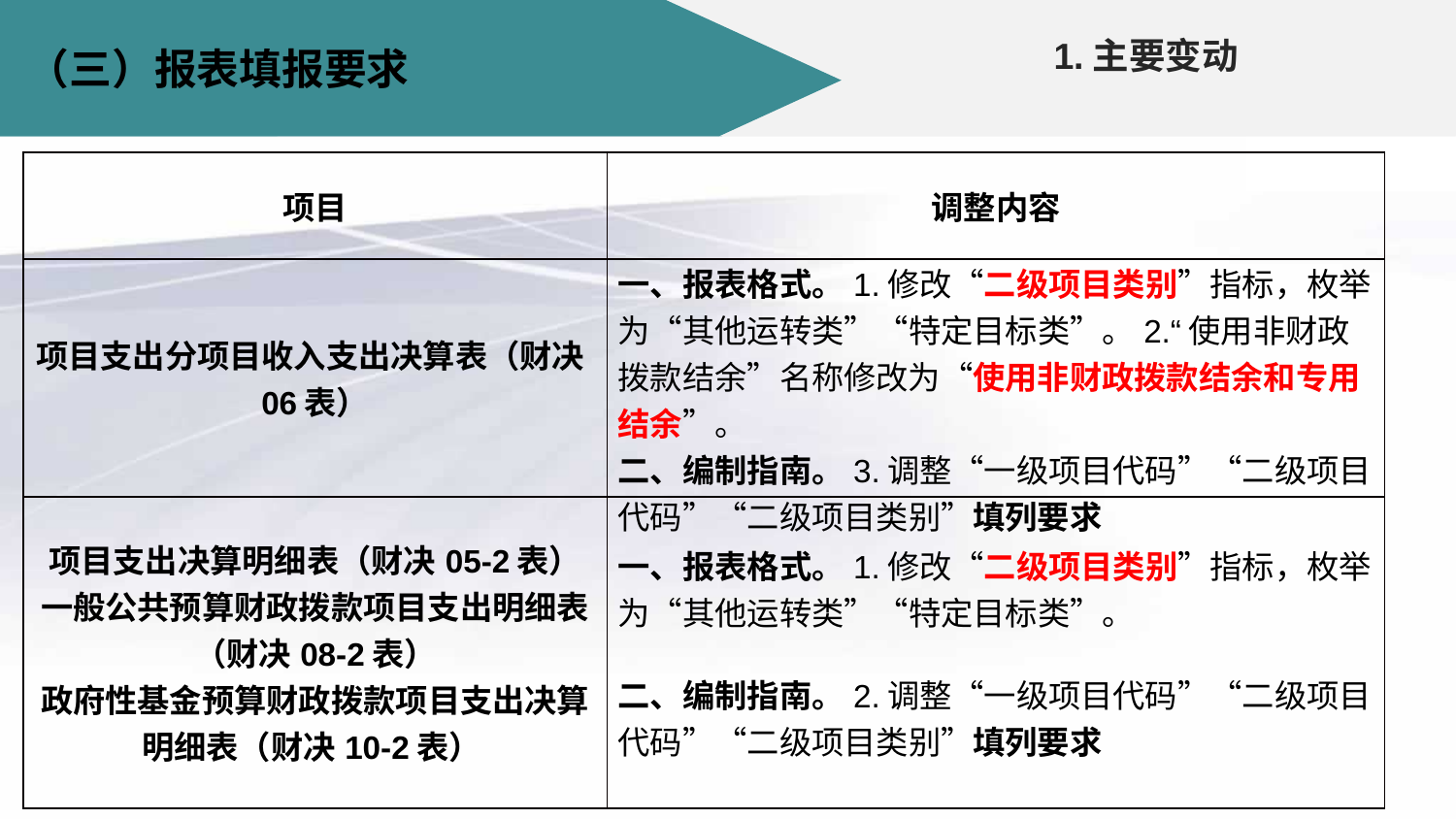

1.主要变动
（三）报表填报要求
#

| 项目 | 调整内容 |
| --- | --- |
| 项目支出分项目收入支出决算表（财决06表） | 一、报表格式。1.修改“二级项目类别”指标，枚举为“其他运转类”“特定目标类”。2.“使用非财政拨款结余”名称修改为“使用非财政拨款结余和专用结余”。 二、编制指南。3.调整“一级项目代码”“二级项目代码”“二级项目类别”填列要求 |
| 项目支出决算明细表（财决05-2表）一般公共预算财政拨款项目支出明细表（财决08-2表） 政府性基金预算财政拨款项目支出决算明细表（财决10-2表） | 一、报表格式。1.修改“二级项目类别”指标，枚举为“其他运转类”“特定目标类”。 二、编制指南。2.调整“一级项目代码”“二级项目代码”“二级项目类别”填列要求 |